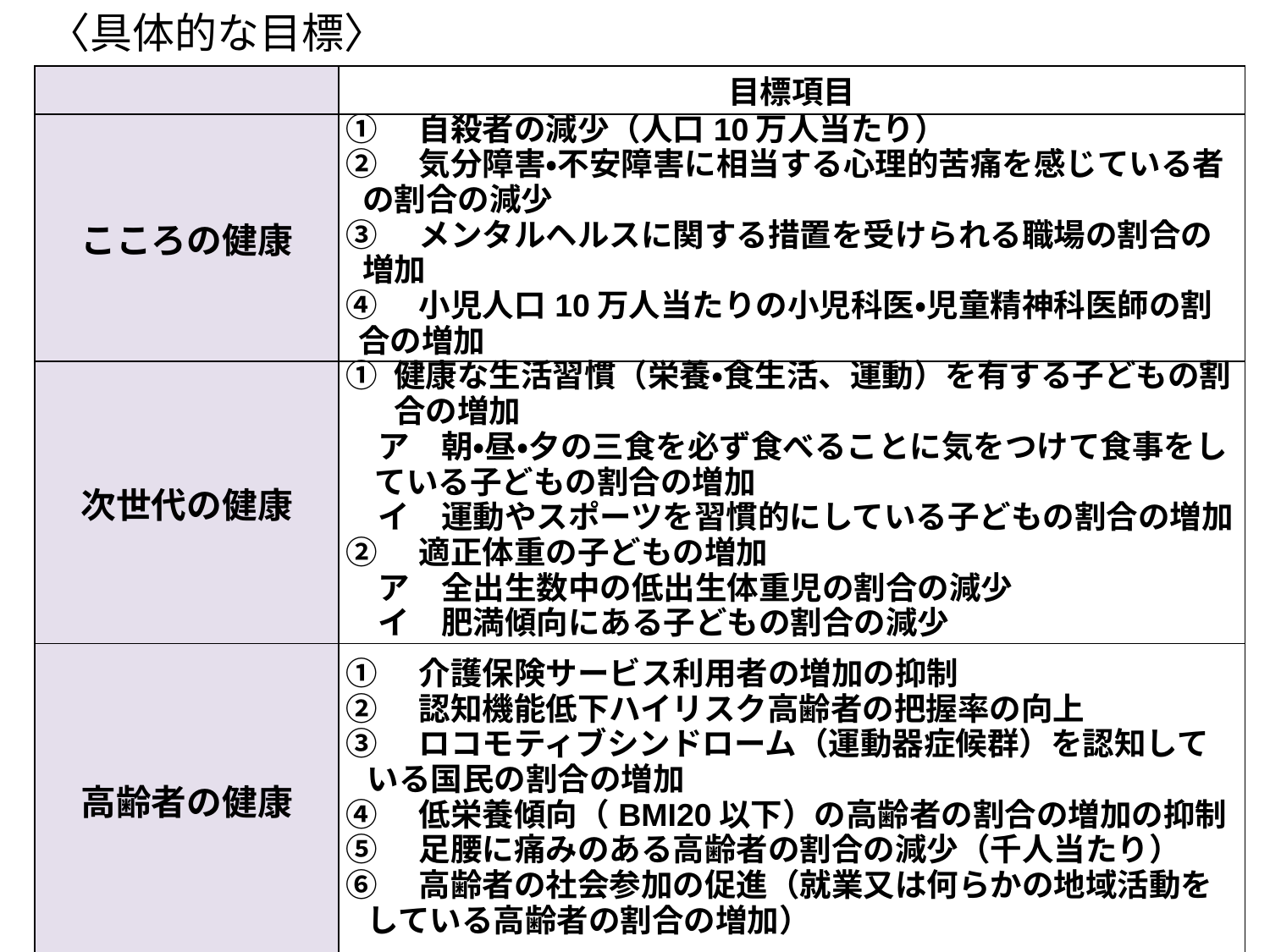

〈具体的な目標〉

|  | 目標項目 |
| --- | --- |
| こころの健康 | ①　自殺者の減少（人口10万人当たり） ②　気分障害・不安障害に相当する心理的苦痛を感じている者の割合の減少 ③　メンタルヘルスに関する措置を受けられる職場の割合の増加 ④　小児人口10万人当たりの小児科医・児童精神科医師の割合の増加 |
| 次世代の健康 | 健康な生活習慣（栄養・食生活、運動）を有する子どもの割合の増加 　ア　朝・昼・夕の三食を必ず食べることに気をつけて食事をしている子どもの割合の増加 　イ　運動やスポーツを習慣的にしている子どもの割合の増加 ②　適正体重の子どもの増加 　ア　全出生数中の低出生体重児の割合の減少 　イ　肥満傾向にある子どもの割合の減少 |
| 高齢者の健康 | ①　介護保険サービス利用者の増加の抑制 ②　認知機能低下ハイリスク高齢者の把握率の向上 ③　ロコモティブシンドローム（運動器症候群）を認知している国民の割合の増加 ④　低栄養傾向（BMI20以下）の高齢者の割合の増加の抑制 ⑤　足腰に痛みのある高齢者の割合の減少（千人当たり） ⑥　高齢者の社会参加の促進（就業又は何らかの地域活動をしている高齢者の割合の増加） |